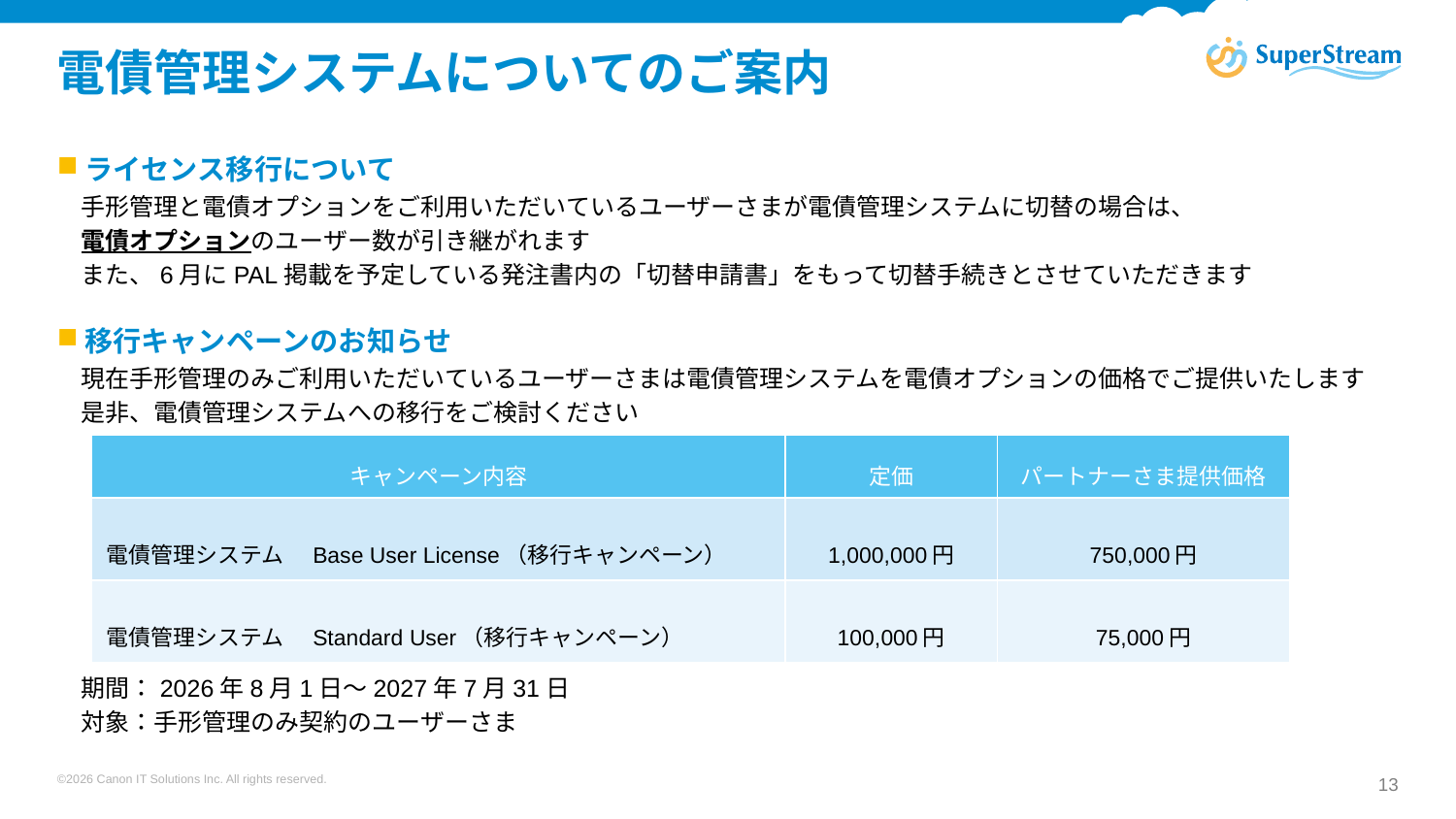

# 電債管理システムについてのご案内
ライセンス移行について
　手形管理と電債オプションをご利用いただいているユーザーさまが電債管理システムに切替の場合は、
　電債オプションのユーザー数が引き継がれます
　また、6月にPAL掲載を予定している発注書内の「切替申請書」をもって切替手続きとさせていただきます

移行キャンペーンのお知らせ
　現在手形管理のみご利用いただいているユーザーさまは電債管理システムを電債オプションの価格でご提供いたします
　是非、電債管理システムへの移行をご検討ください

　期間：2026年8月1日～2027年7月31日
　対象：手形管理のみ契約のユーザーさま

| キャンペーン内容 | 定価 | パートナーさま提供価格 |
| --- | --- | --- |
| 電債管理システム　Base User License（移行キャンペーン） | 1,000,000円 | 750,000円 |
| 電債管理システム　Standard User（移行キャンペーン） | 100,000円 | 75,000円 |
©2026 Canon IT Solutions Inc. All rights reserved.
13